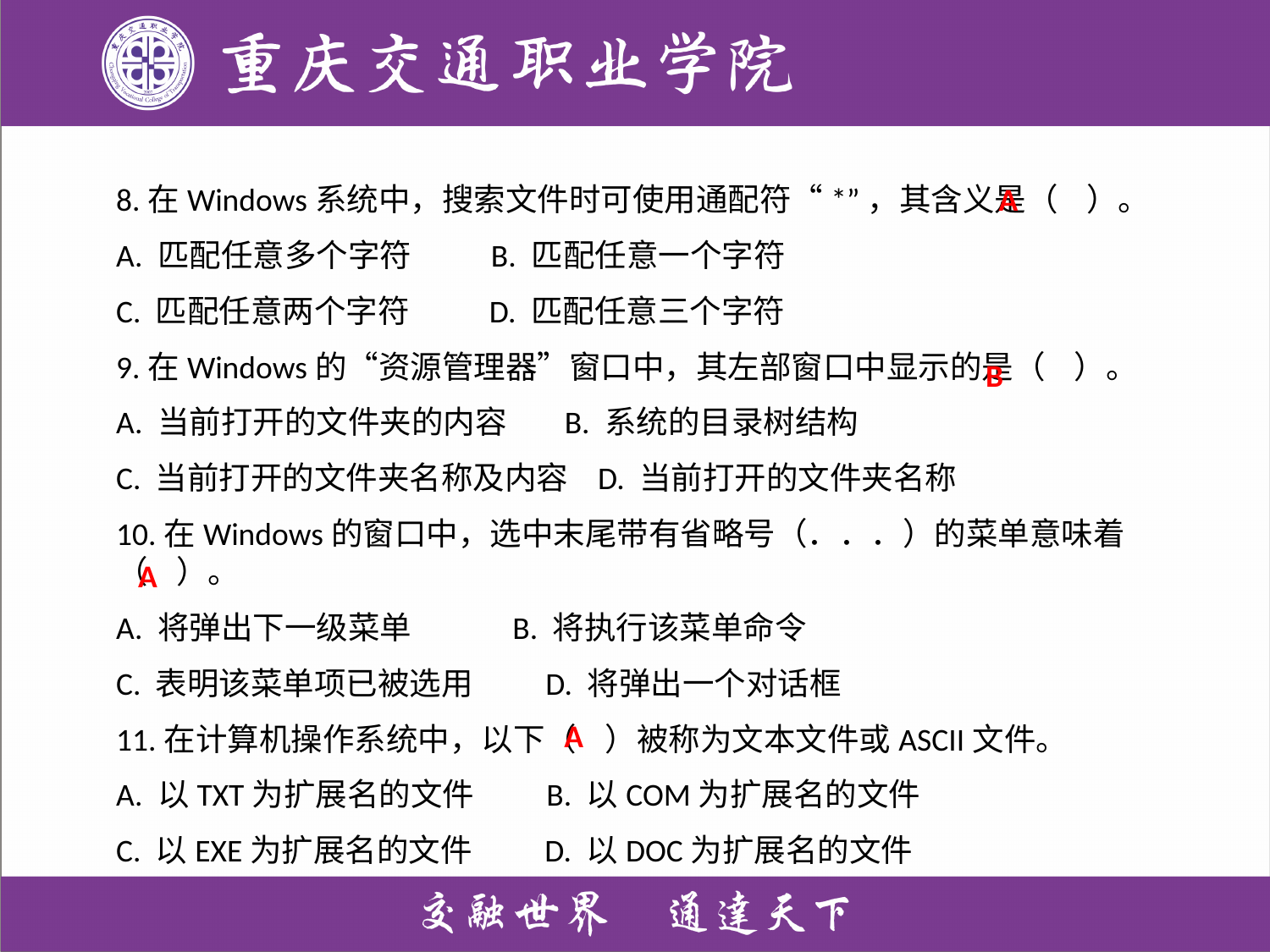

8.在Windows系统中，搜索文件时可使用通配符“*”，其含义是（    ）。
A. 匹配任意多个字符          B. 匹配任意一个字符
C. 匹配任意两个字符          D. 匹配任意三个字符
9.在Windows的“资源管理器”窗口中，其左部窗口中显示的是（    ）。
A. 当前打开的文件夹的内容       B. 系统的目录树结构
C. 当前打开的文件夹名称及内容   D. 当前打开的文件夹名称
10.在Windows的窗口中，选中末尾带有省略号（．．．）的菜单意味着（    ）。
A. 将弹出下一级菜单             B. 将执行该菜单命令
C. 表明该菜单项已被选用         D. 将弹出一个对话框
11.在计算机操作系统中，以下（    ）被称为文本文件或ASCII文件。
A. 以TXT为扩展名的文件         B. 以COM为扩展名的文件
C. 以EXE为扩展名的文件         D. 以DOC为扩展名的文件
A
B
A
A